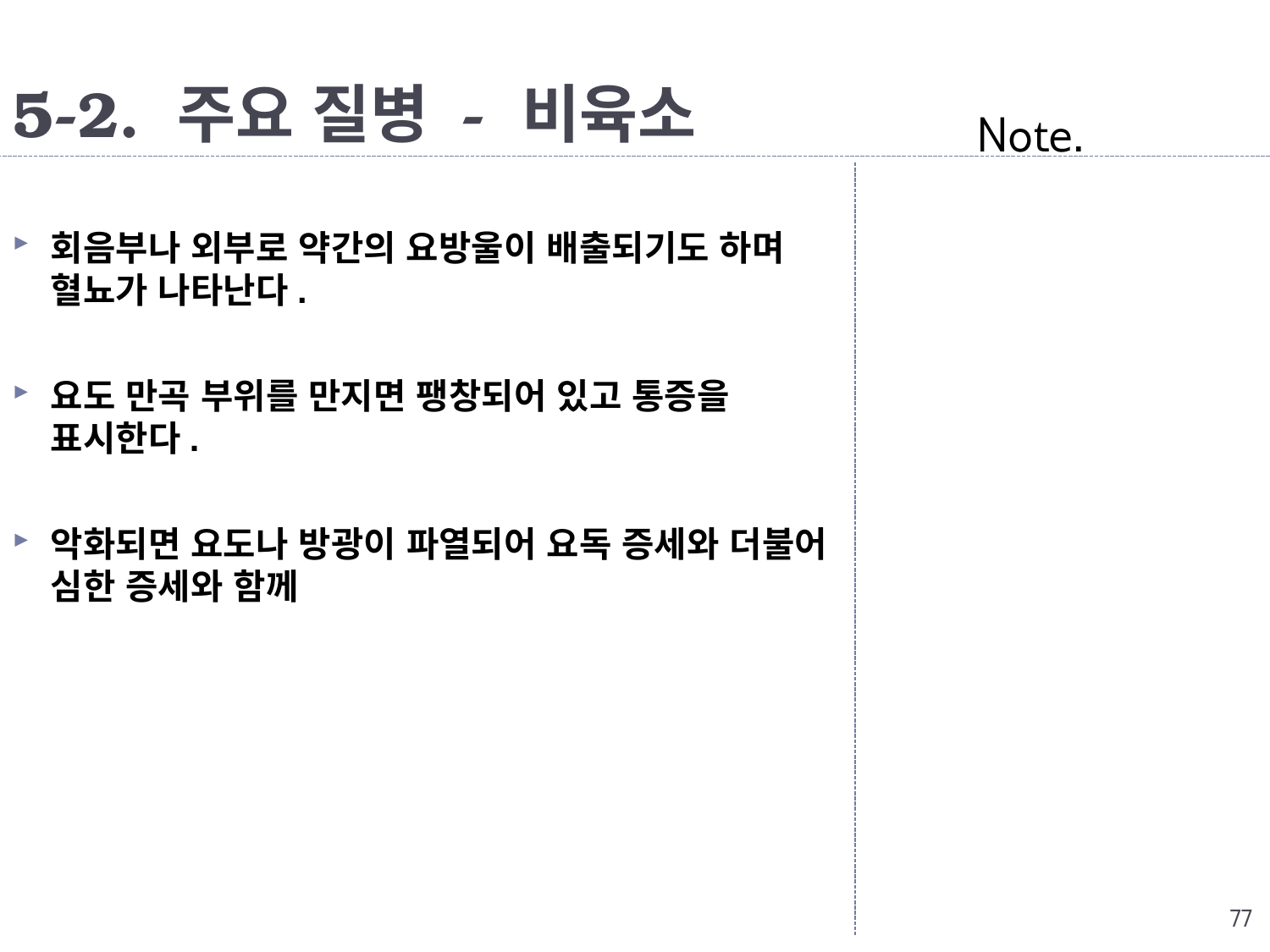

# 5-2. 주요 질병 - 비육소
Note.

회음부나 외부로 약간의 요방울이 배출되기도 하며 혈뇨가 나타난다.

요도 만곡 부위를 만지면 팽창되어 있고 통증을 표시한다.

악화되면 요도나 방광이 파열되어 요독 증세와 더불어 심한 증세와 함께
77